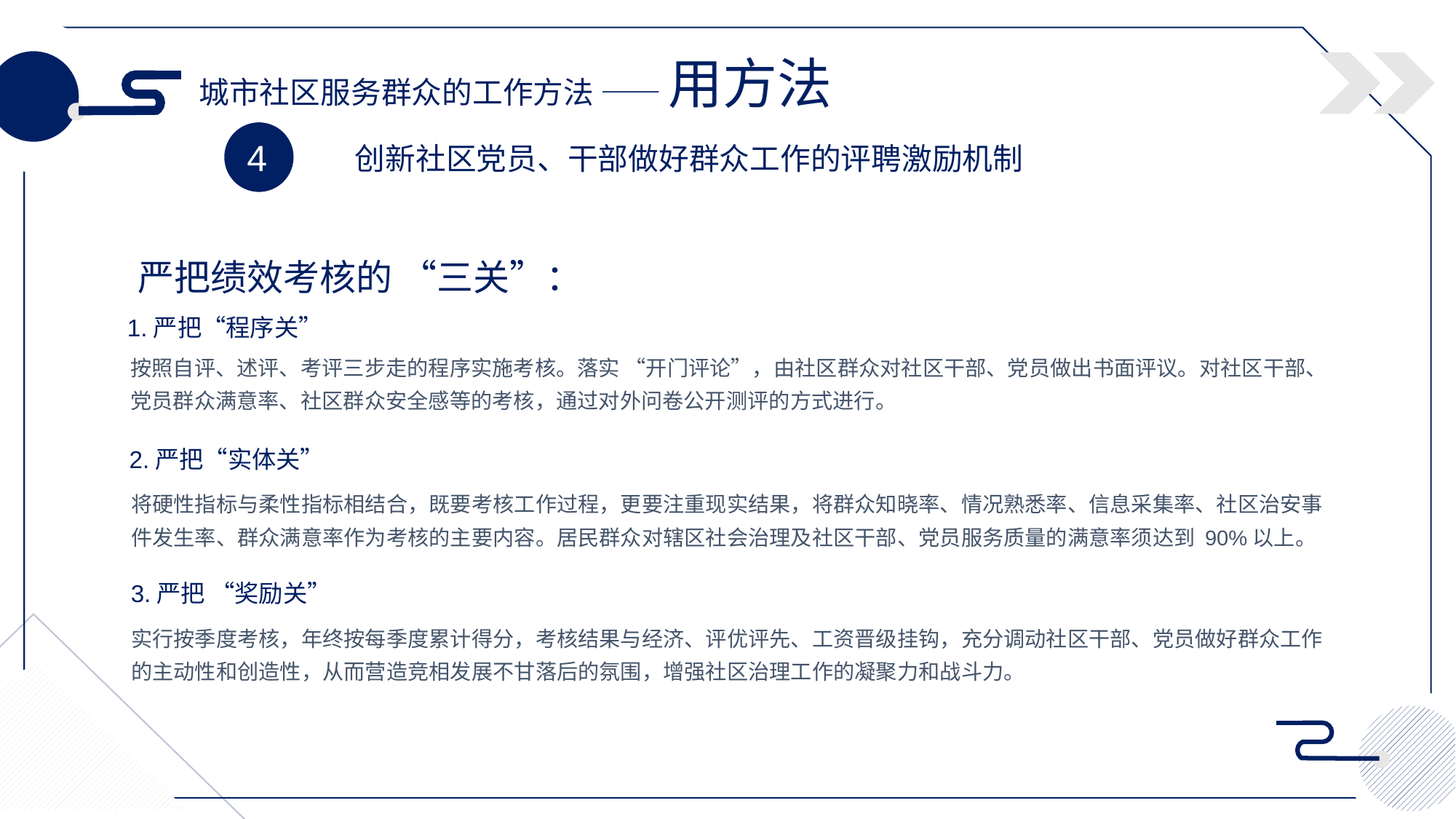

城市社区服务群众的工作方法 —— 用方法

4
 创新社区党员、干部做好群众工作的评聘激励机制
 严把绩效考核的 “三关”：
1.严把“程序关”
按照自评、述评、考评三步走的程序实施考核。落实 “开门评论”，由社区群众对社区干部、党员做出书面评议。对社区干部、党员群众满意率、社区群众安全感等的考核，通过对外问卷公开测评的方式进行。
2.严把“实体关”
将硬性指标与柔性指标相结合，既要考核工作过程，更要注重现实结果，将群众知晓率、情况熟悉率、信息采集率、社区治安事件发生率、群众满意率作为考核的主要内容。居民群众对辖区社会治理及社区干部、党员服务质量的满意率须达到 90%以上。
3.严把 “奖励关”
实行按季度考核，年终按每季度累计得分，考核结果与经济、评优评先、工资晋级挂钩，充分调动社区干部、党员做好群众工作的主动性和创造性，从而营造竞相发展不甘落后的氛围，增强社区治理工作的凝聚力和战斗力。